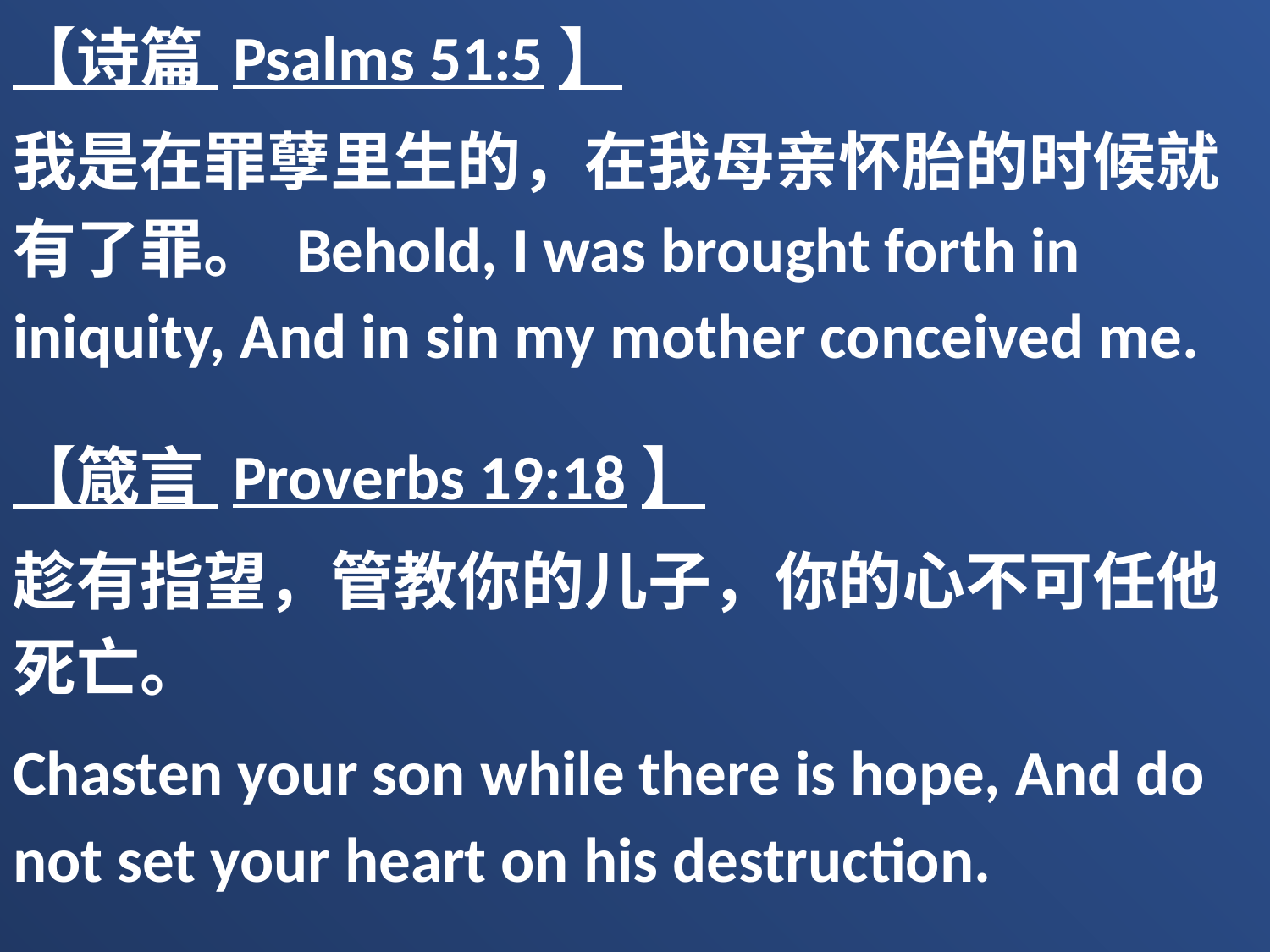

【诗篇 Psalms 51:5】
我是在罪孽里生的，在我母亲怀胎的时候就有了罪。 Behold, I was brought forth in iniquity, And in sin my mother conceived me.

【箴言 Proverbs 19:18】
趁有指望，管教你的儿子，你的心不可任他死亡。
Chasten your son while there is hope, And do not set your heart on his destruction.